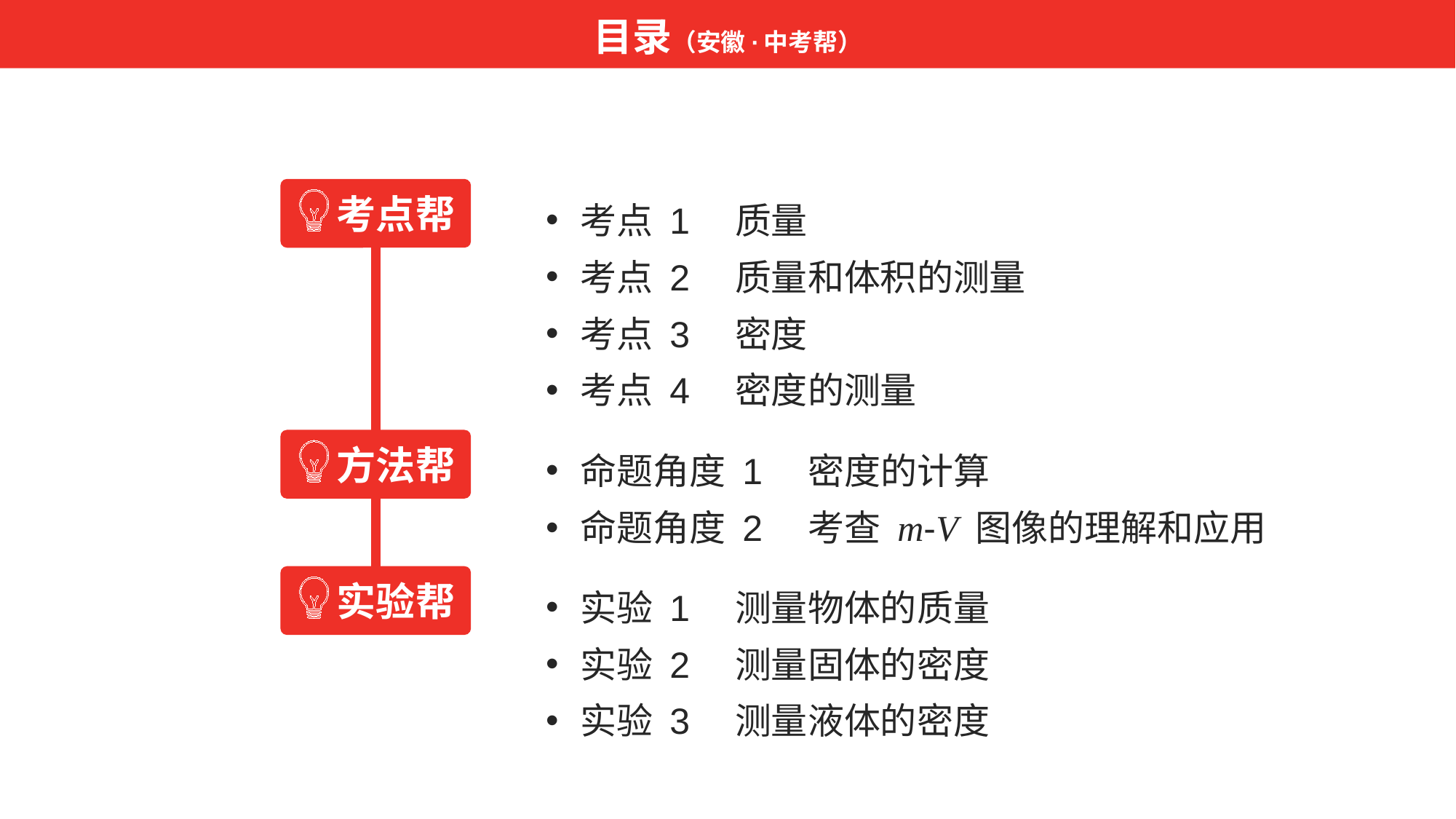

目录（安徽·中考帮）
考点帮

考点 1　质量
考点 2　质量和体积的测量
考点 3　密度
考点 4　密度的测量
方法帮

命题角度 1　密度的计算
命题角度 2　考查 m-V 图像的理解和应用
实验帮

实验 1　测量物体的质量
实验 2　测量固体的密度
实验 3　测量液体的密度